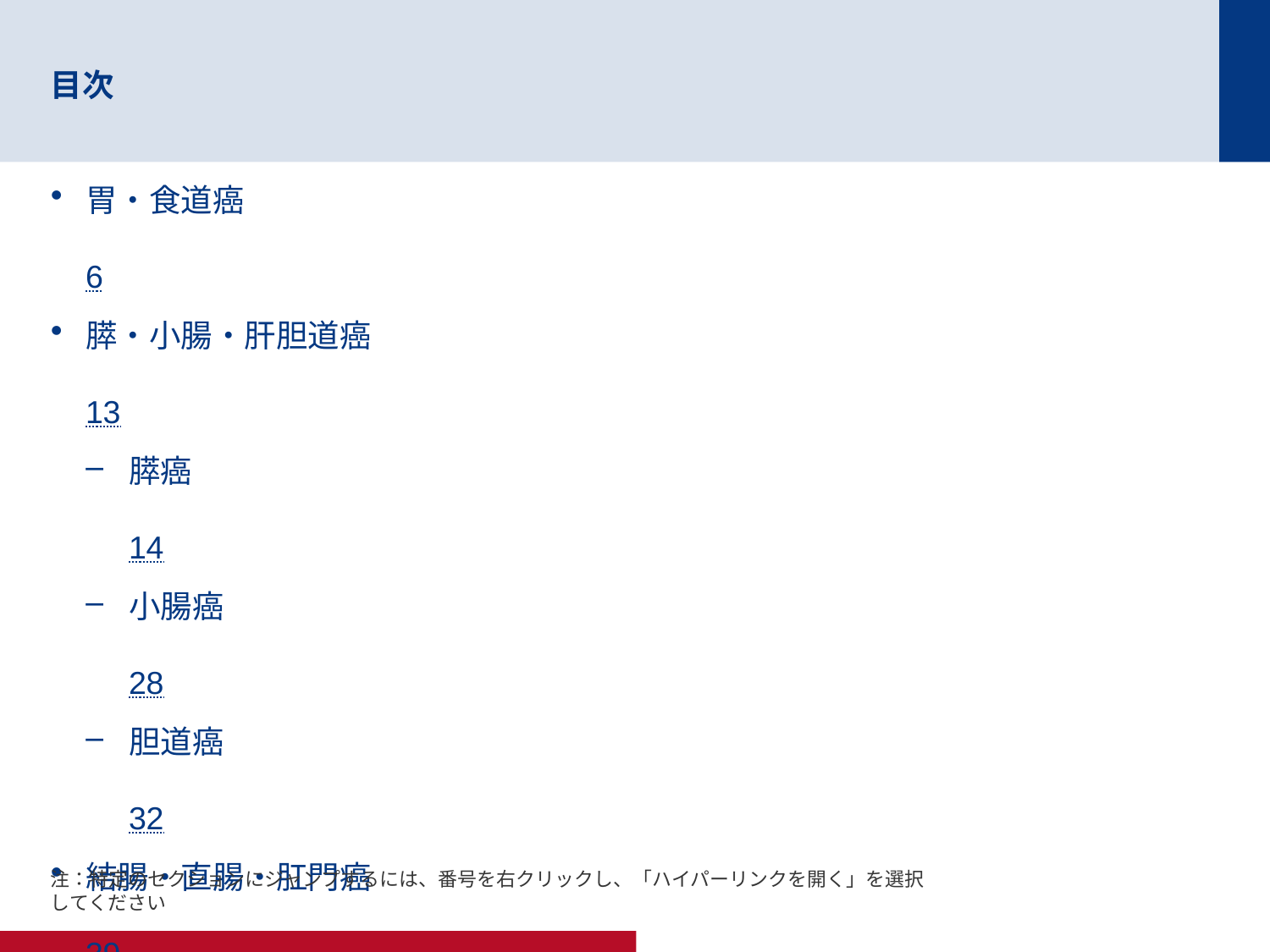

# 目次
胃・食道癌	6
膵・小腸・肝胆道癌	13
膵癌	14
小腸癌	28
胆道癌	32
結腸・直腸・肛門癌	39
消化管癌	77
注：特定のセクションにジャンプするには、番号を右クリックし、「ハイパーリンクを開く」を選択してください